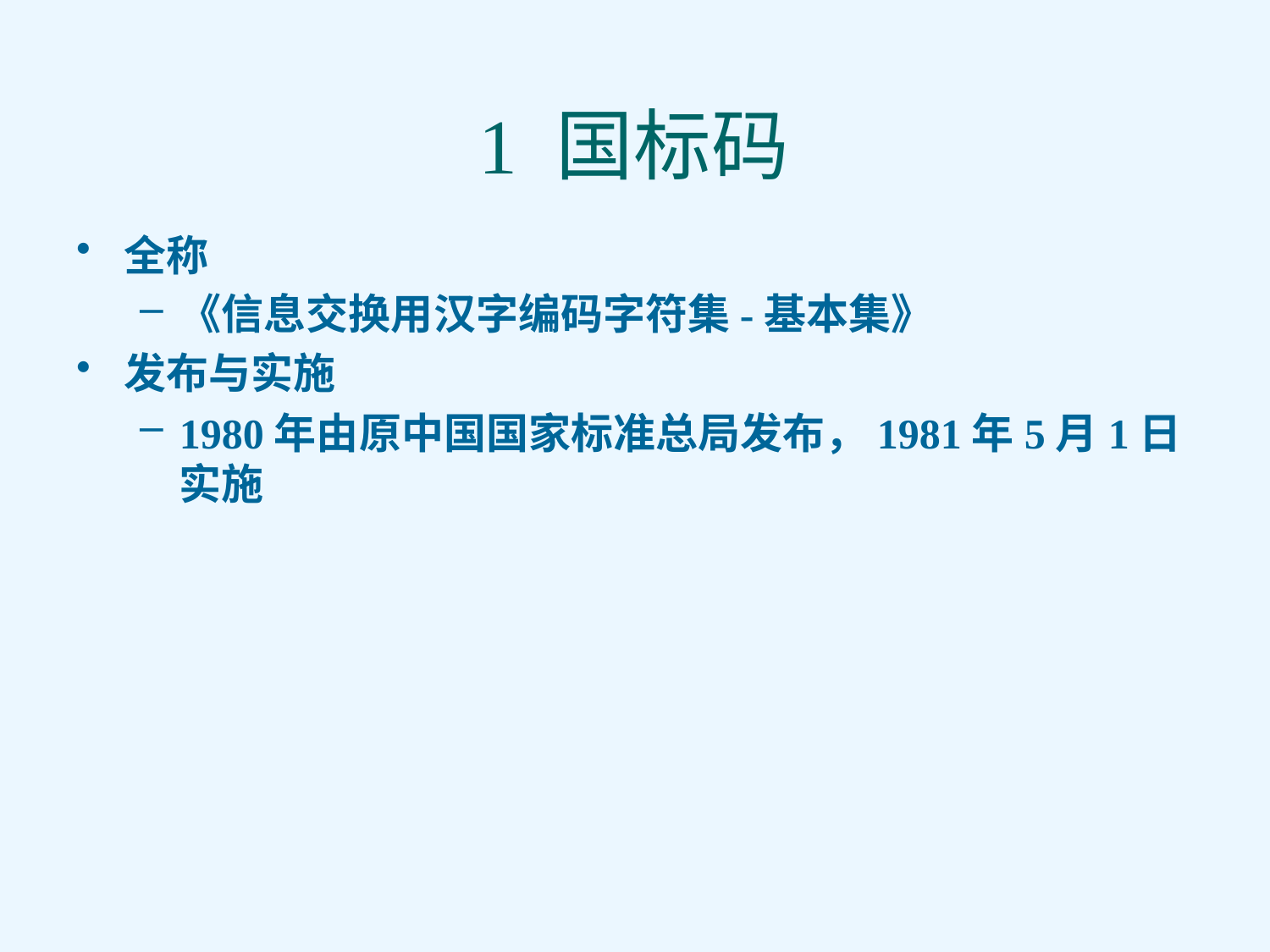

# 1 国标码
全称
《信息交换用汉字编码字符集-基本集》
发布与实施
1980年由原中国国家标准总局发布，1981年5月1日实施